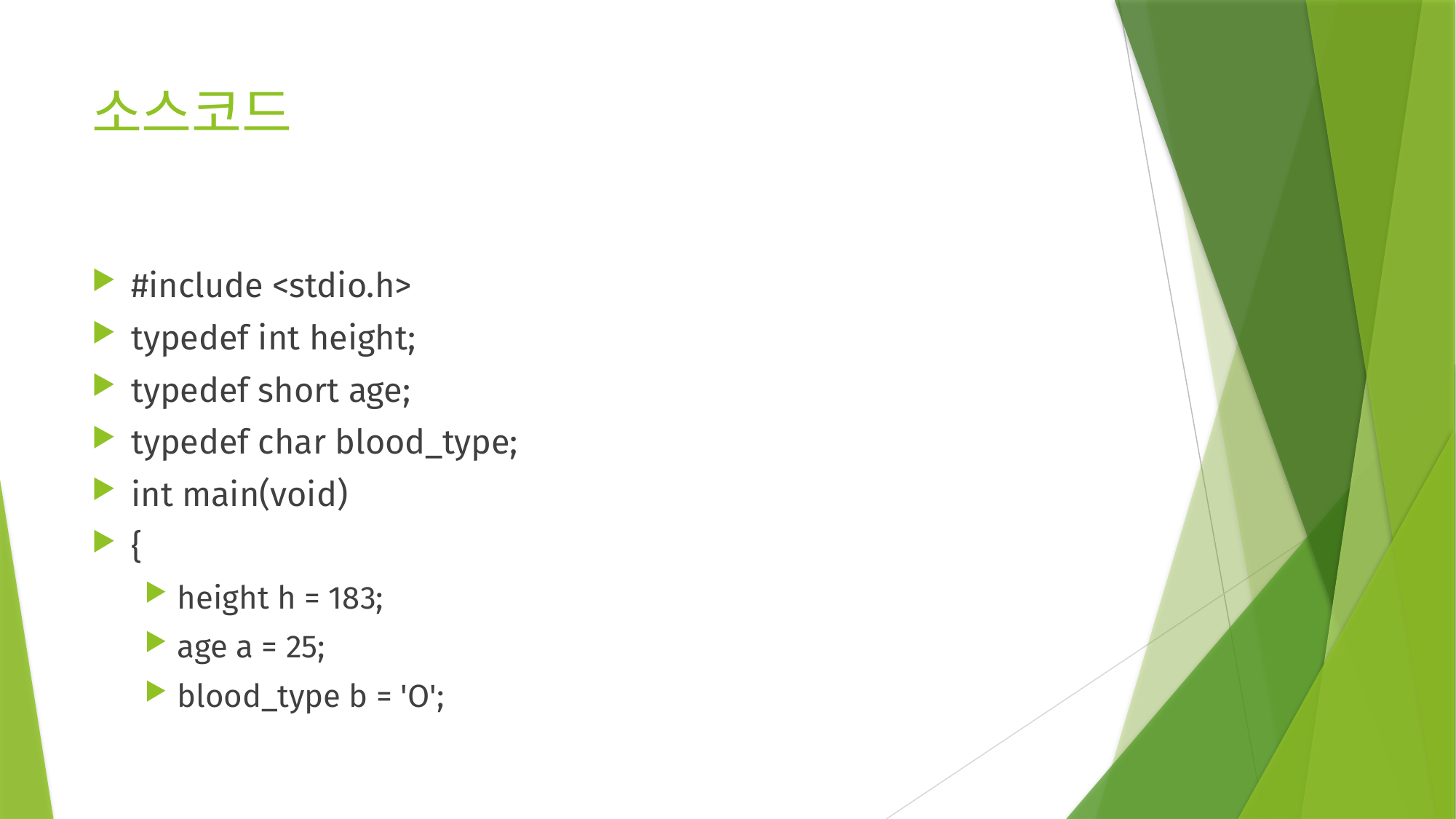

# 소스코드
#include <stdio.h>
typedef int height;
typedef short age;
typedef char blood_type;
int main(void)
{
height h = 183;
age a = 25;
blood_type b = 'O';